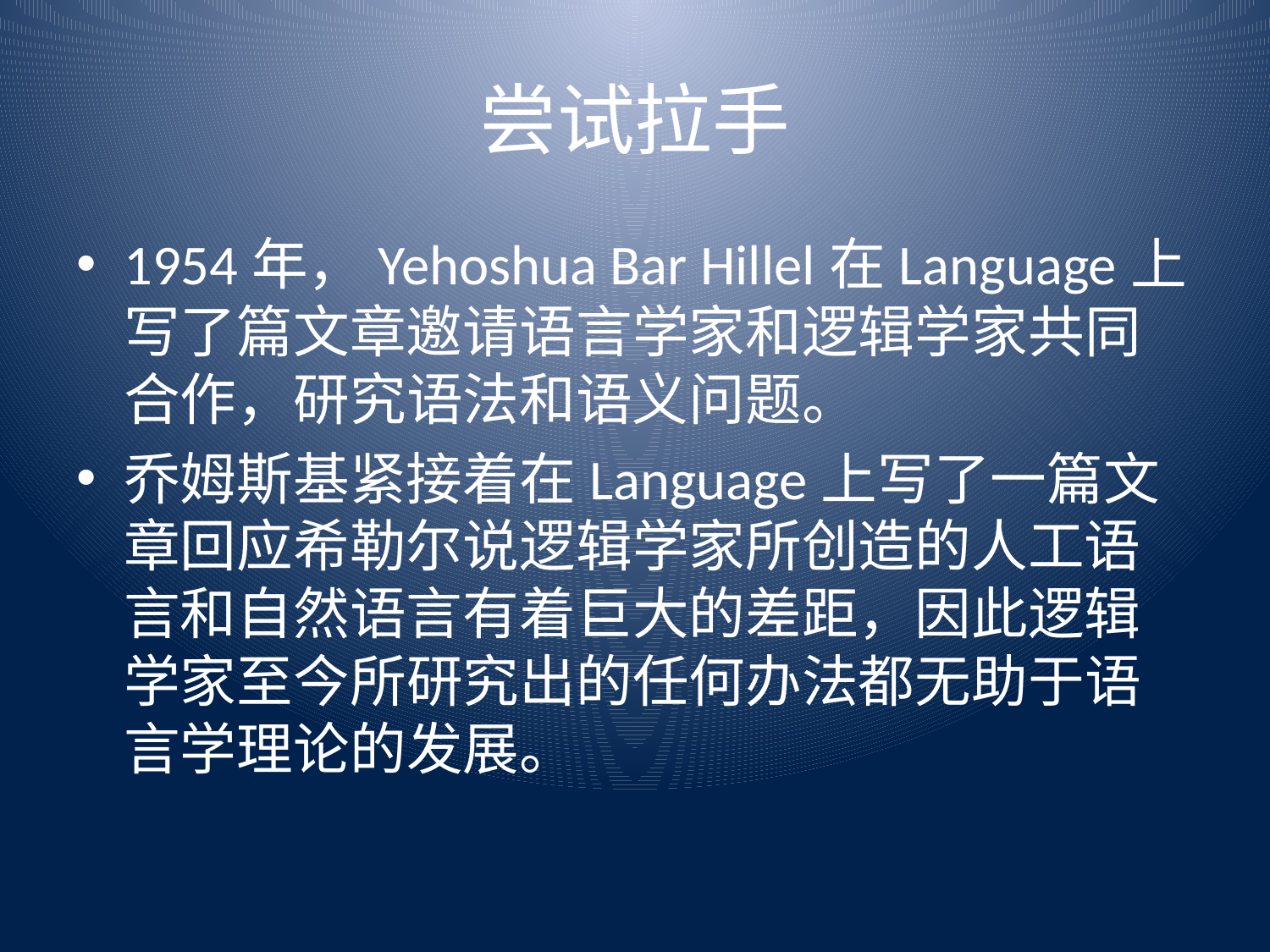

# 尝试拉手
1954年，Yehoshua Bar Hillel在Language上写了篇文章邀请语言学家和逻辑学家共同合作，研究语法和语义问题。
乔姆斯基紧接着在Language上写了一篇文章回应希勒尔说逻辑学家所创造的人工语言和自然语言有着巨大的差距，因此逻辑学家至今所研究出的任何办法都无助于语言学理论的发展。